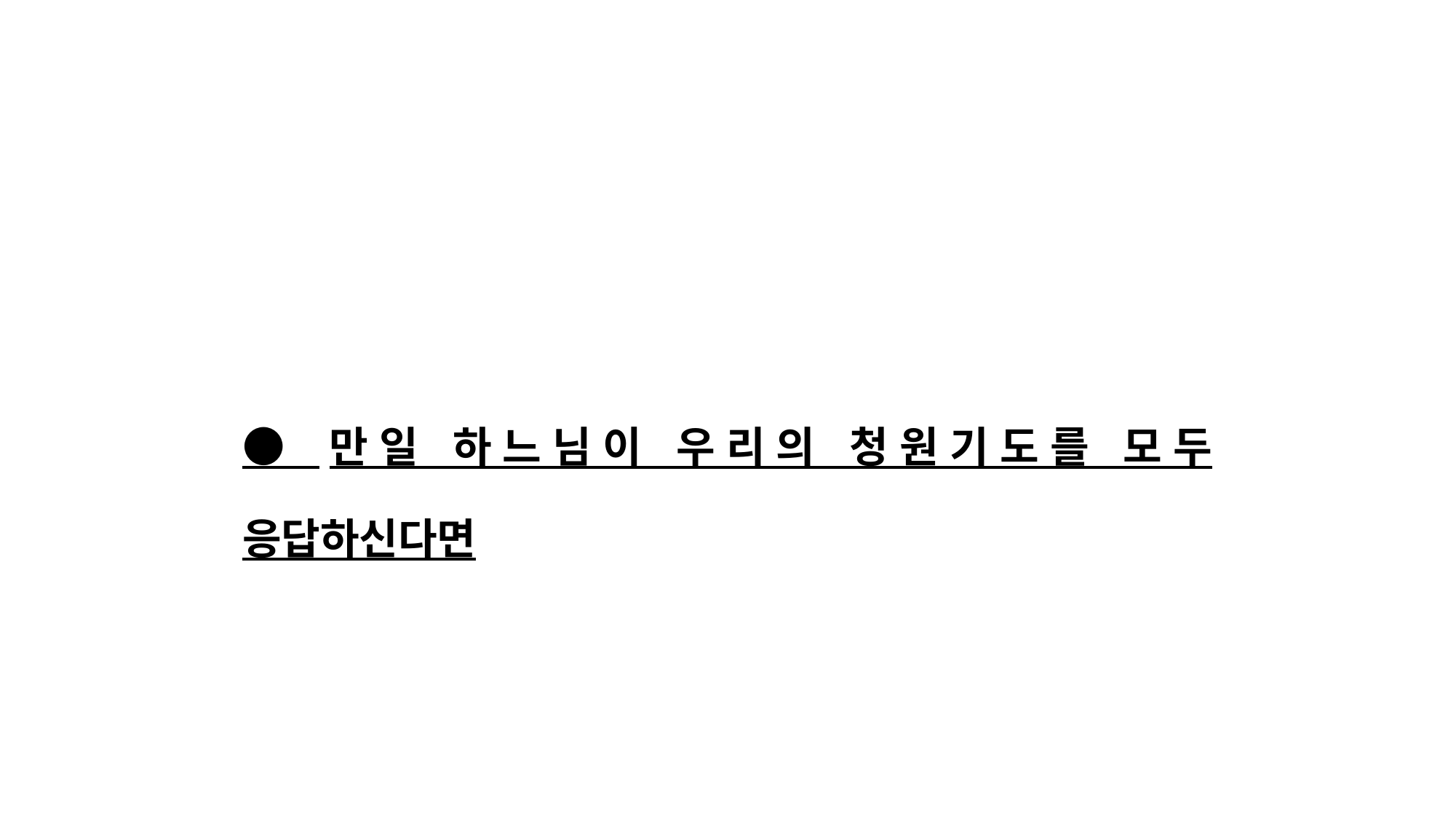

● 만일 하느님이 우리의 청원기도를 모두 응답하신다면